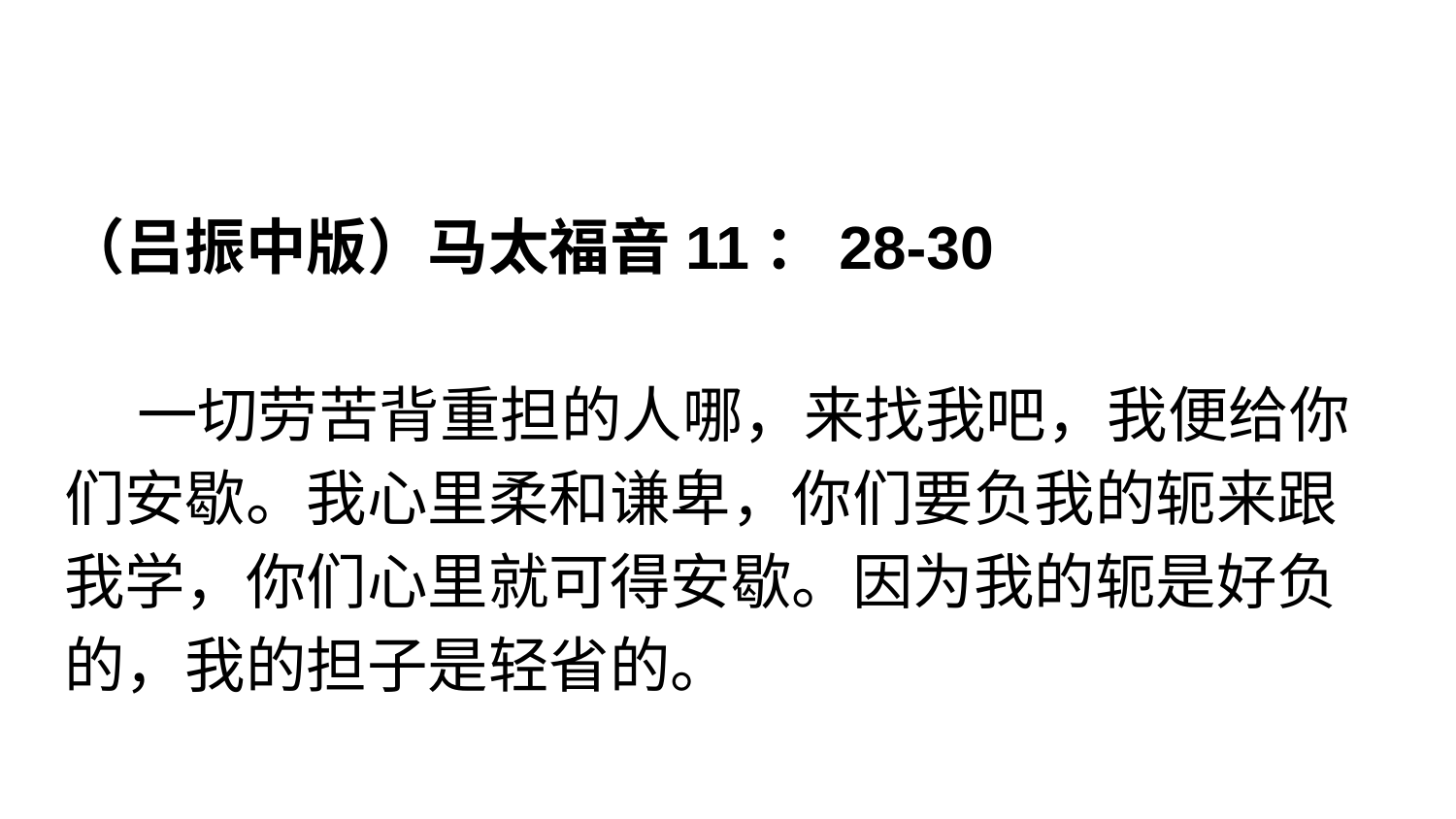

#
（吕振中版）马太福音11：28-30

一切劳苦背重担的人哪，来找我吧，我便给你们安歇。我心里柔和谦卑，你们要负我的轭来跟我学，你们心里就可得安歇。因为我的轭是好负的，我的担子是轻省的。